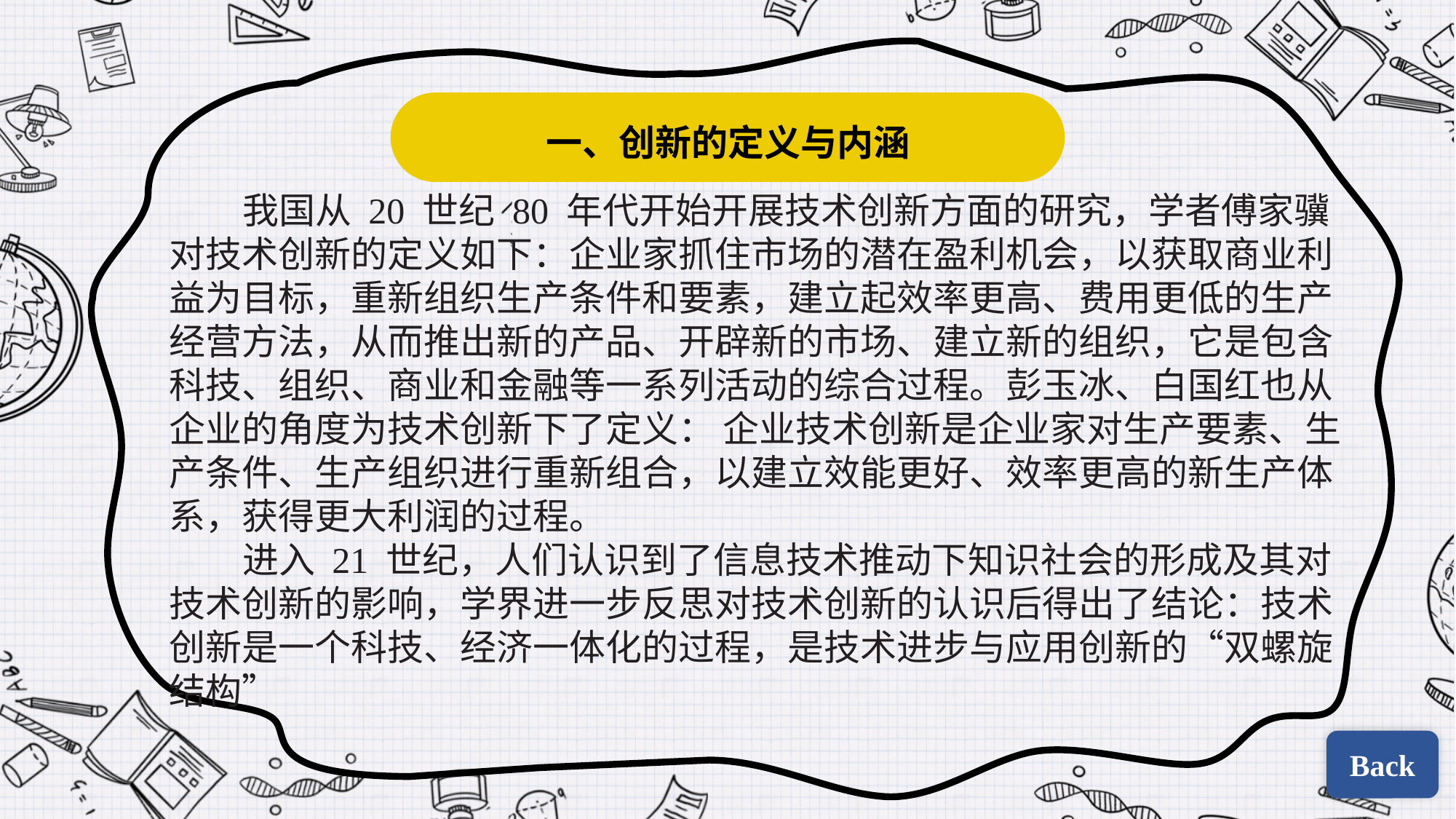

一、创新的定义与内涵
    我国从 20 世纪 80 年代开始开展技术创新方面的研究，学者傅家骥对技术创新的定义如下：企业家抓住市场的潜在盈利机会，以获取商业利益为目标，重新组织生产条件和要素，建立起效率更高、费用更低的生产经营方法，从而推出新的产品、开辟新的市场、建立新的组织，它是包含科技、组织、商业和金融等一系列活动的综合过程。彭玉冰、白国红也从企业的角度为技术创新下了定义： 企业技术创新是企业家对生产要素、生产条件、生产组织进行重新组合，以建立效能更好、效率更高的新生产体系，获得更大利润的过程。
    进入 21 世纪，人们认识到了信息技术推动下知识社会的形成及其对技术创新的影响，学界进一步反思对技术创新的认识后得出了结论：技术创新是一个科技、经济一体化的过程，是技术进步与应用创新的“双螺旋结构”

Back